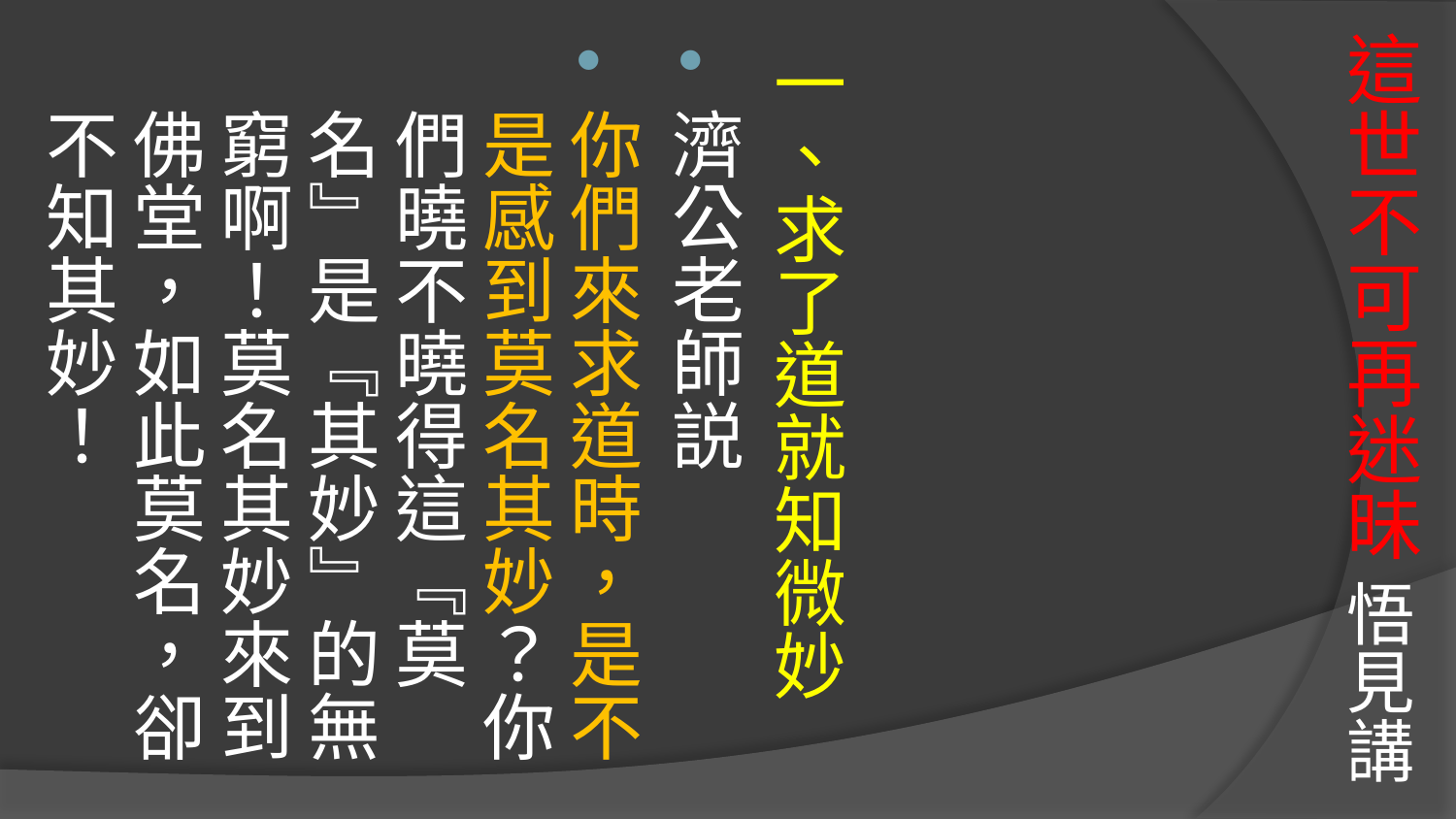

# 這世不可再迷昧 悟見講
一、求了道就知微妙
濟公老師説
你們來求道時，是不是感到莫名其妙？你們曉不曉得這『莫名』是『其妙』的無窮啊！莫名其妙來到佛堂，如此莫名，卻不知其妙！